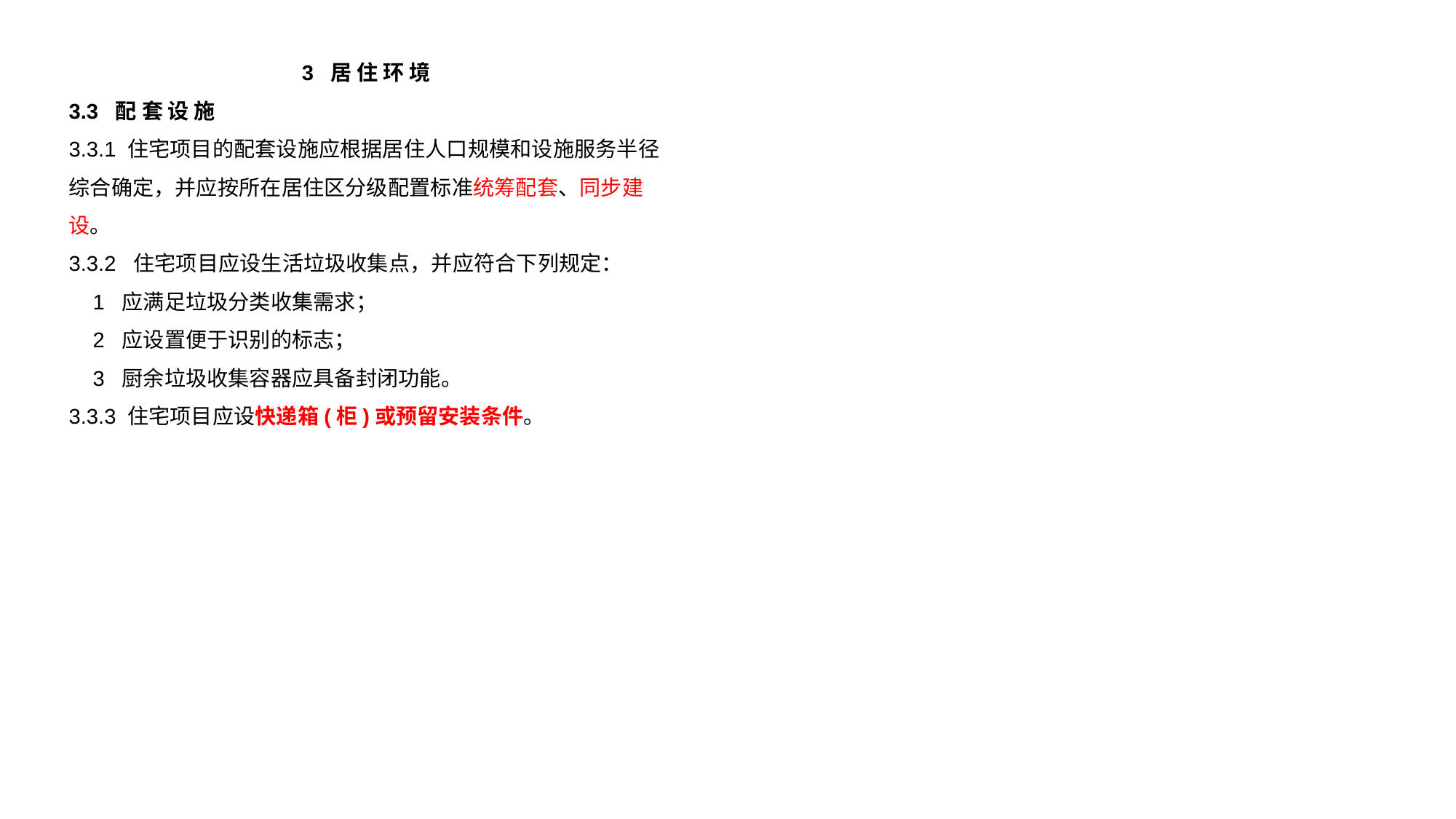

3  居 住 环 境
3.3  配 套 设 施
3.3.1 住宅项目的配套设施应根据居住人口规模和设施服务半径综合确定，并应按所在居住区分级配置标准统筹配套、同步建设。
3.3.2  住宅项目应设生活垃圾收集点，并应符合下列规定：
    1  应满足垃圾分类收集需求；
    2  应设置便于识别的标志；
    3  厨余垃圾收集容器应具备封闭功能。
3.3.3 住宅项目应设快递箱(柜)或预留安装条件。